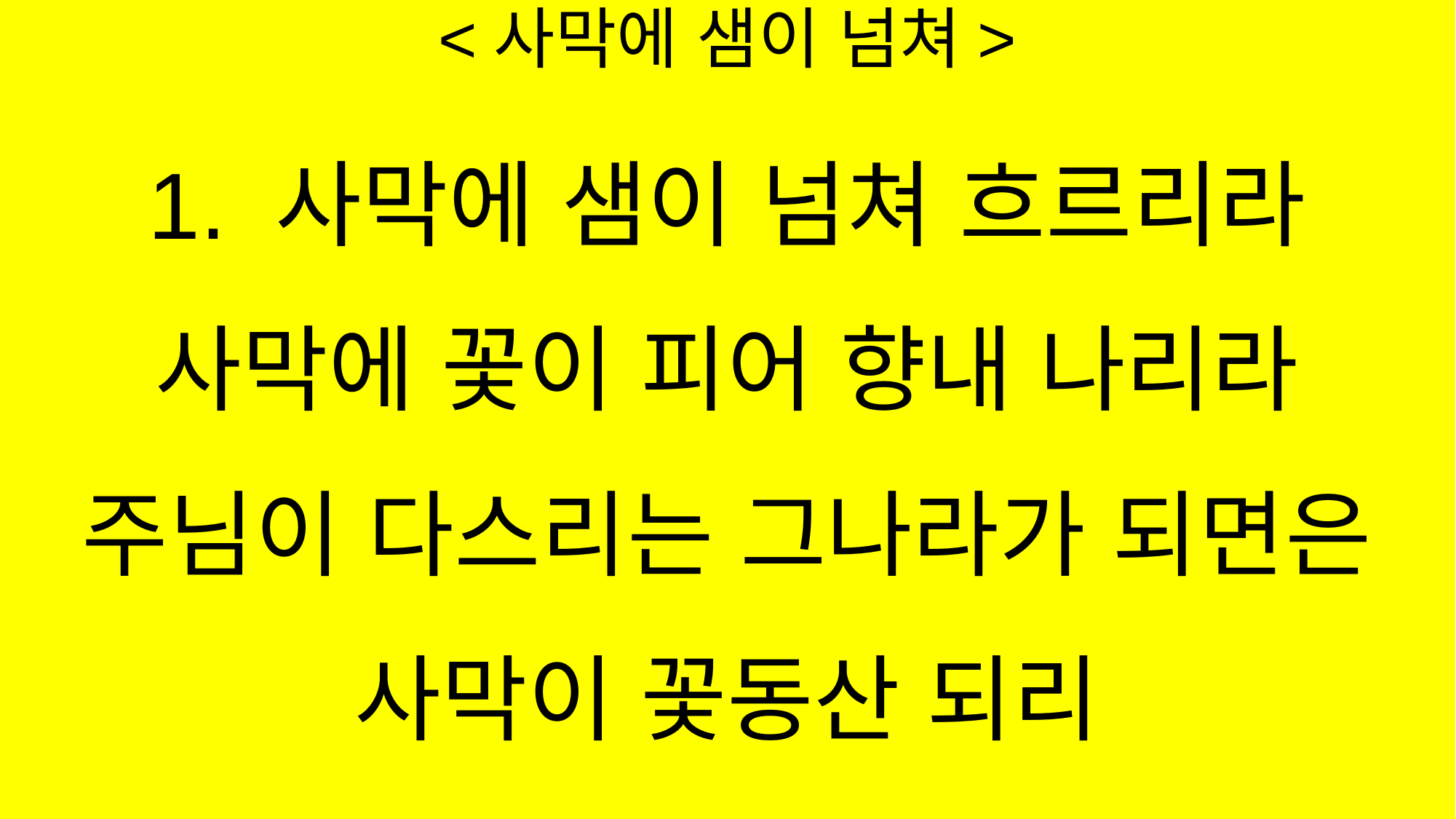

# <사막에 샘이 넘쳐>
1. 사막에 샘이 넘쳐 흐르리라

사막에 꽃이 피어 향내 나리라

주님이 다스리는 그나라가 되면은

사막이 꽃동산 되리